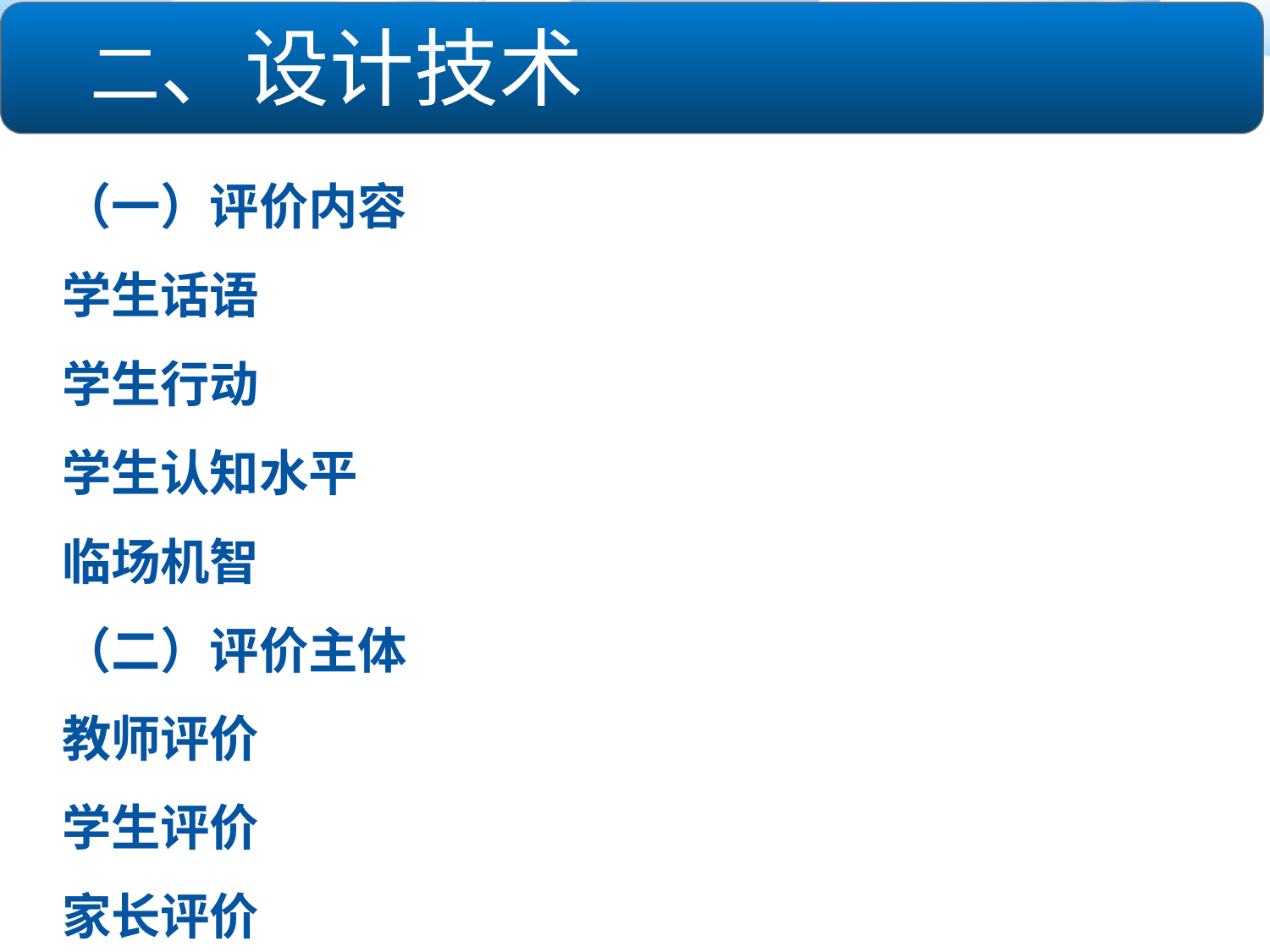

二、设计技术
（一）评价内容
学生话语
学生行动
学生认知水平
临场机智
（二）评价主体
教师评价
学生评价
家长评价